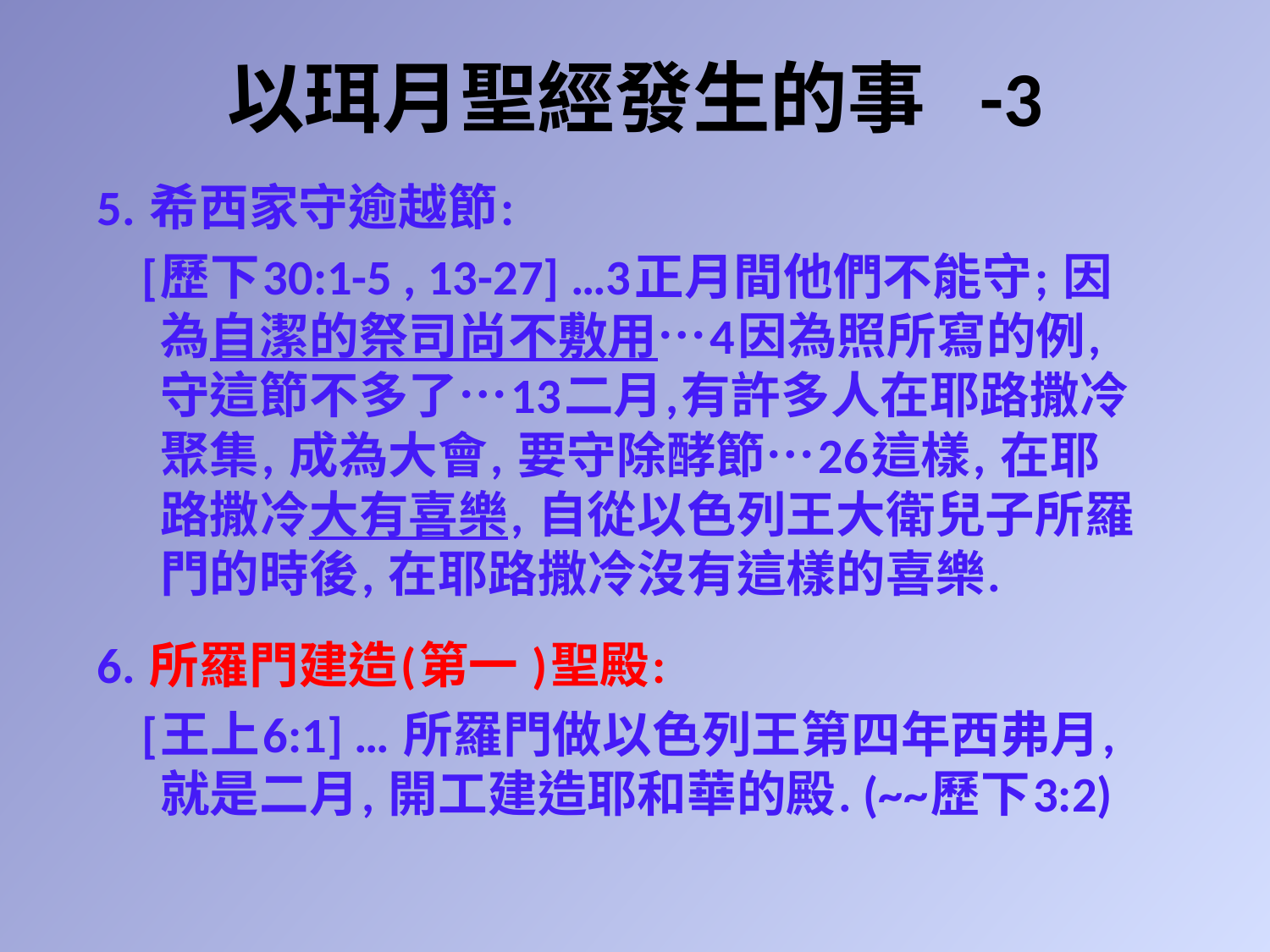

# 以珥月聖經發生的事  -3
5. 希西家守逾越節:
    [歷下30:1-5 , 13-27] …3正月間他們不能守; 因為自潔的祭司尚不敷用…4因為照所寫的例, 守這節不多了…13二月,有許多人在耶路撒冷聚集, 成為大會, 要守除酵節…26這樣, 在耶路撒冷大有喜樂, 自從以色列王大衛兒子所羅門的時後, 在耶路撒冷沒有這樣的喜樂.

6. 所羅門建造(第一 )聖殿:
    [王上6:1] … 所羅門做以色列王第四年西弗月, 就是二月, 開工建造耶和華的殿. (~~歷下3:2)